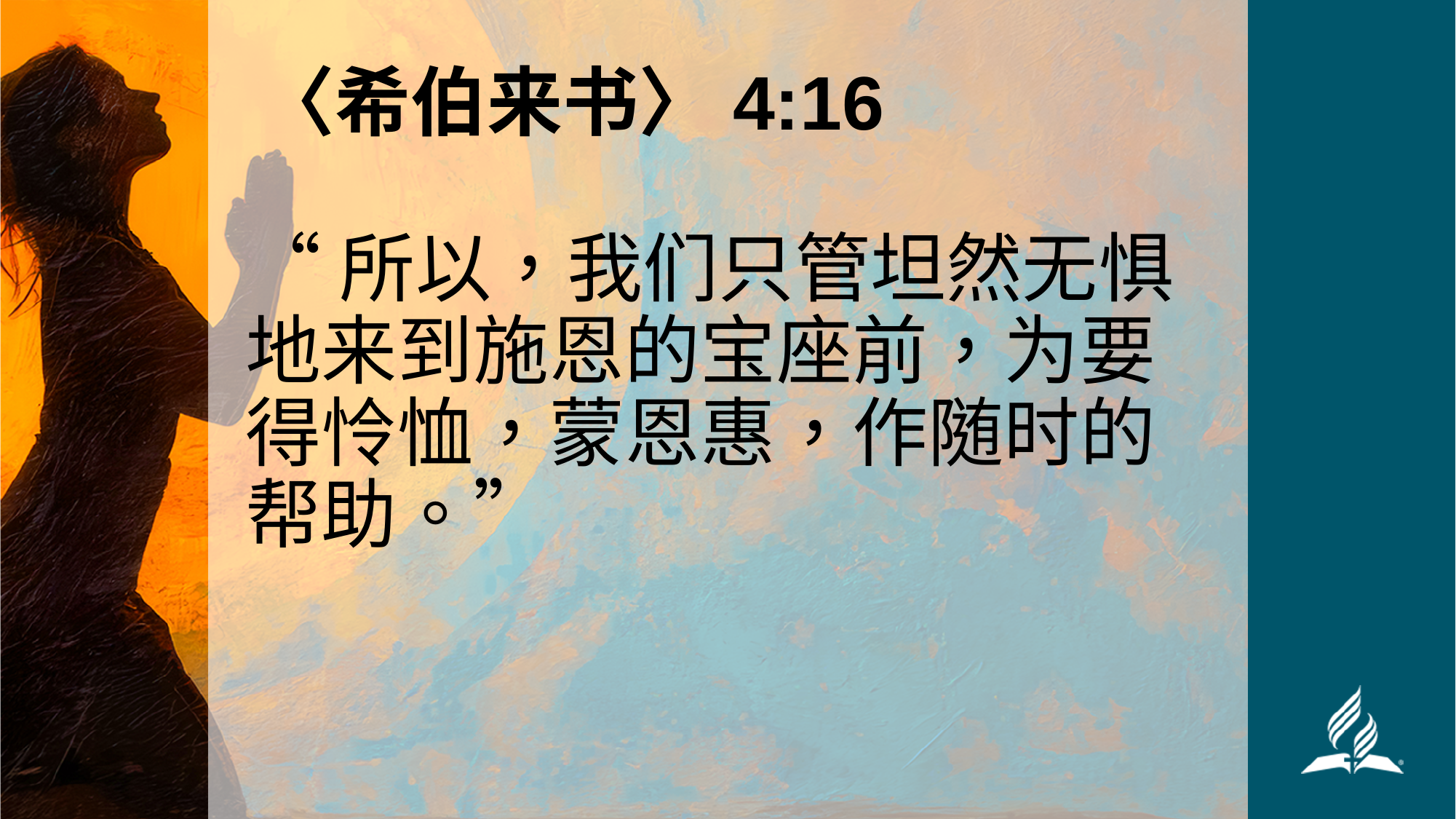

# 〈希伯来书〉4:16
“所以，我们只管坦然无惧地来到施恩的宝座前，为要得怜恤，蒙恩惠，作随时的帮助。”